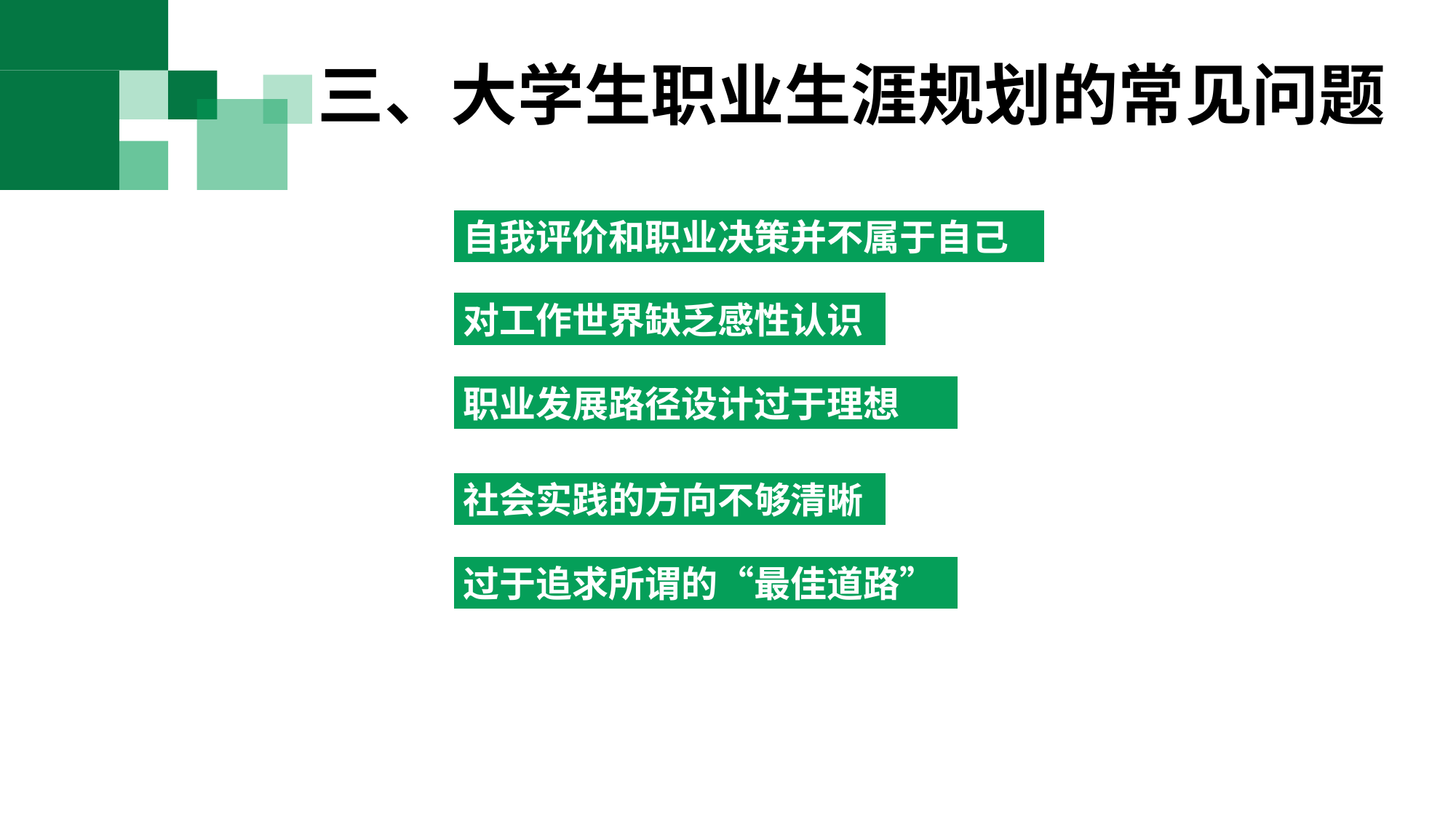

三、大学生职业生涯规划的常见问题

自我评价和职业决策并不属于自己
对工作世界缺乏感性认识
职业发展路径设计过于理想
社会实践的方向不够清晰
过于追求所谓的“最佳道路”